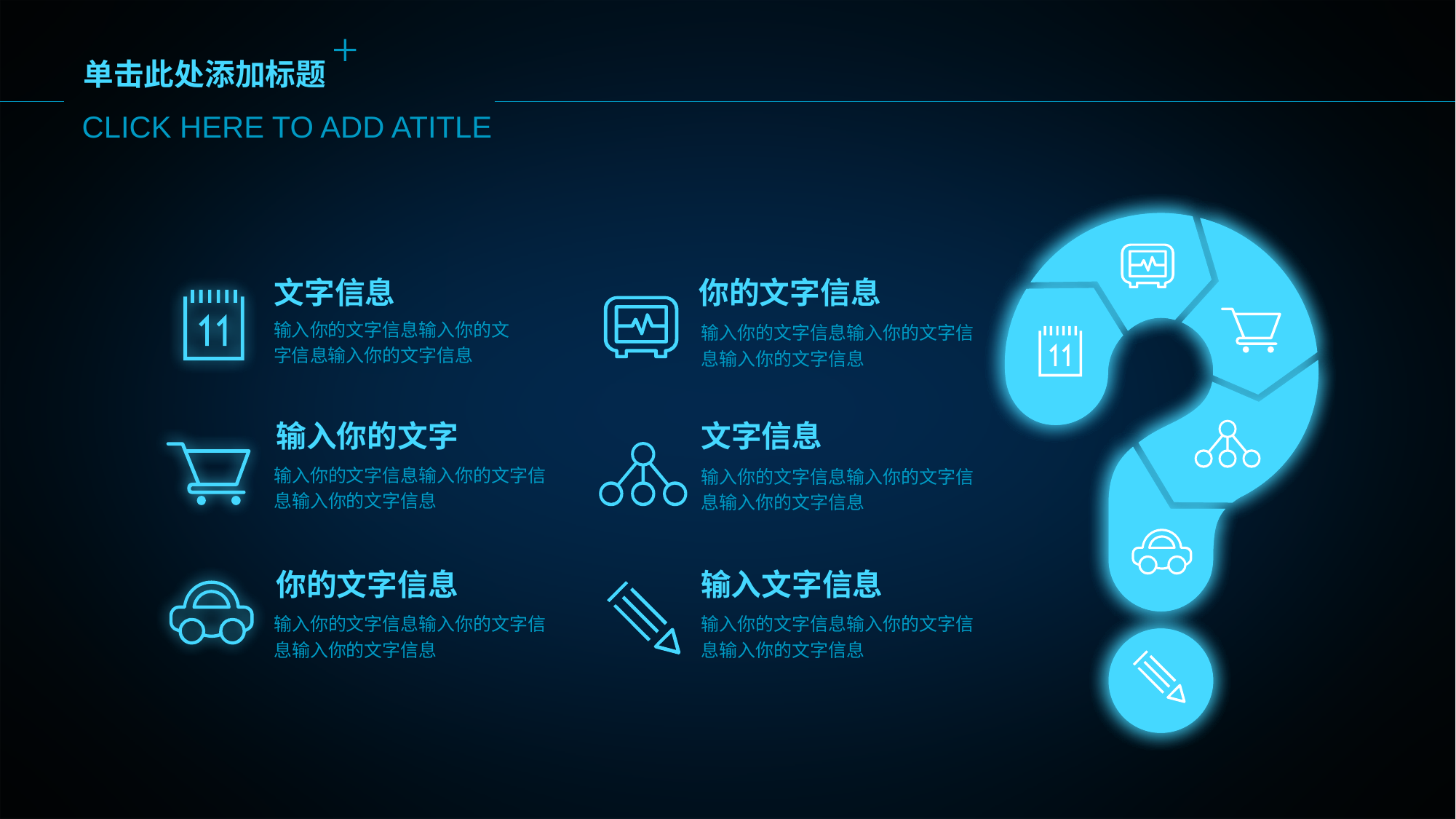

CLICK HERE TO ADD ATITLE
单击此处添加标题

你的文字信息
输入你的文字信息输入你的文字信息输入你的文字信息
文字信息
输入你的文字信息输入你的文字信息输入你的文字信息

输入你的文字
输入你的文字信息输入你的文字信息输入你的文字信息
文字信息
输入你的文字信息输入你的文字信息输入你的文字信息

你的文字信息
输入你的文字信息输入你的文字信息输入你的文字信息
输入文字信息
输入你的文字信息输入你的文字信息输入你的文字信息